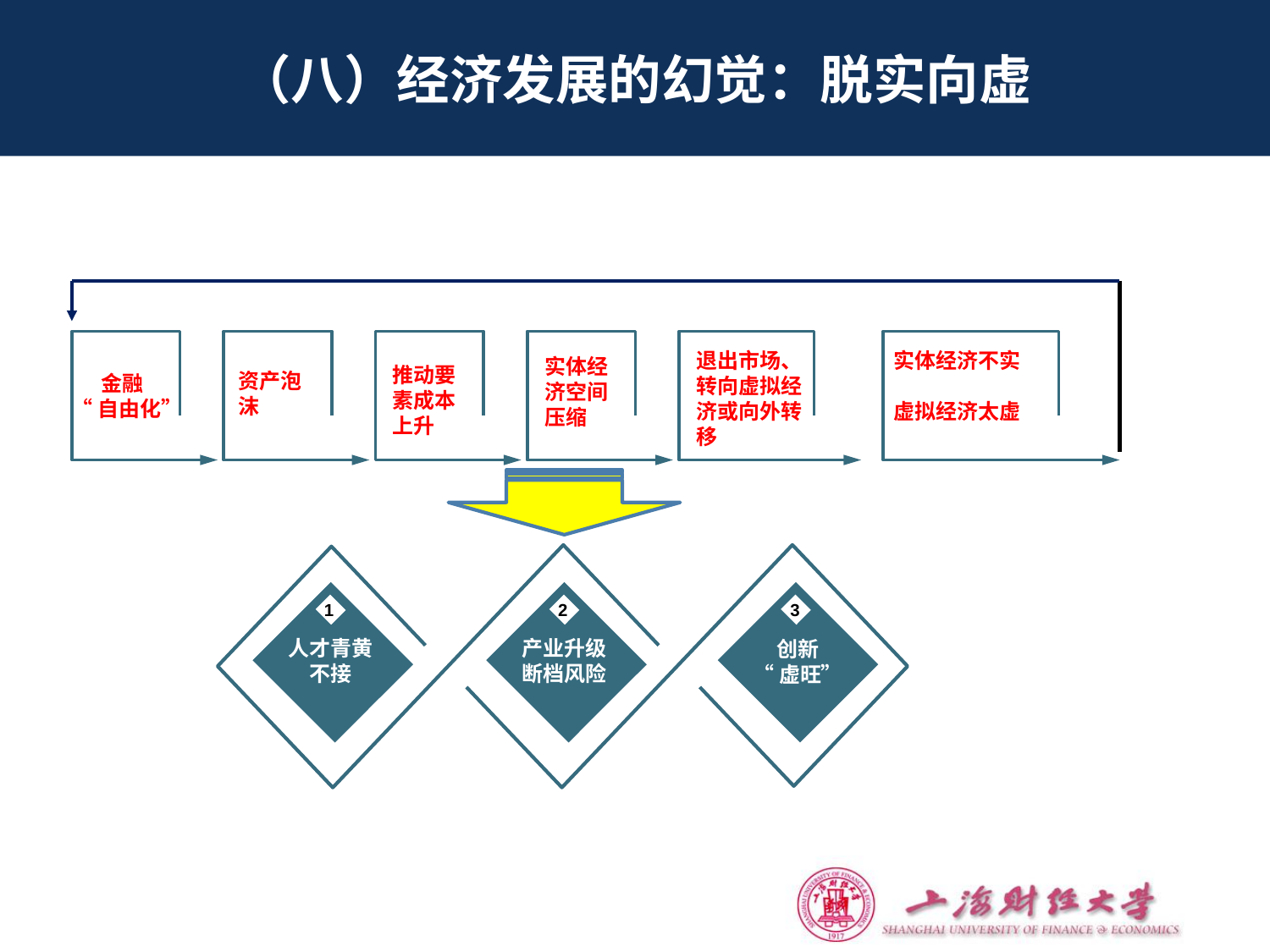

# （八）经济发展的幻觉：脱实向虚
     金融
“自由化”

退出市场、转向虚拟经济或向外转移
实体经济不实

虚拟经济太虚
实体经济空间压缩
推动要素成本上升
资产泡沫

1
2
3

产业升级断档风险
人才青黄不接
创新
“虚旺”